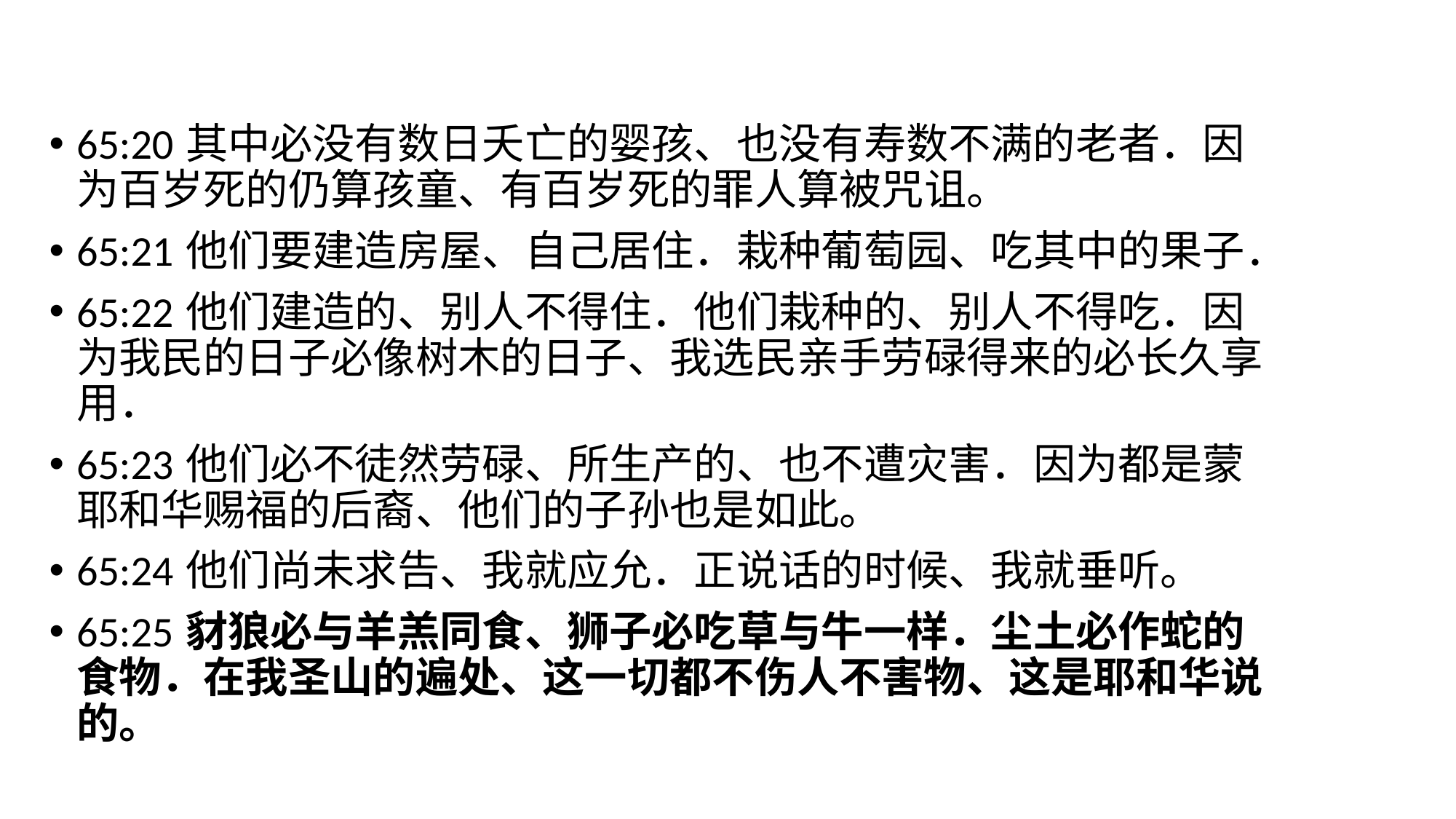

65:20	其中必没有数日夭亡的婴孩、也没有寿数不满的老者．因为百岁死的仍算孩童、有百岁死的罪人算被咒诅。
65:21	他们要建造房屋、自己居住．栽种葡萄园、吃其中的果子．
65:22	他们建造的、别人不得住．他们栽种的、别人不得吃．因为我民的日子必像树木的日子、我选民亲手劳碌得来的必长久享用．
65:23	他们必不徒然劳碌、所生产的、也不遭灾害．因为都是蒙耶和华赐福的后裔、他们的子孙也是如此。
65:24	他们尚未求告、我就应允．正说话的时候、我就垂听。
65:25	豺狼必与羊羔同食、狮子必吃草与牛一样．尘土必作蛇的食物．在我圣山的遍处、这一切都不伤人不害物、这是耶和华说的。